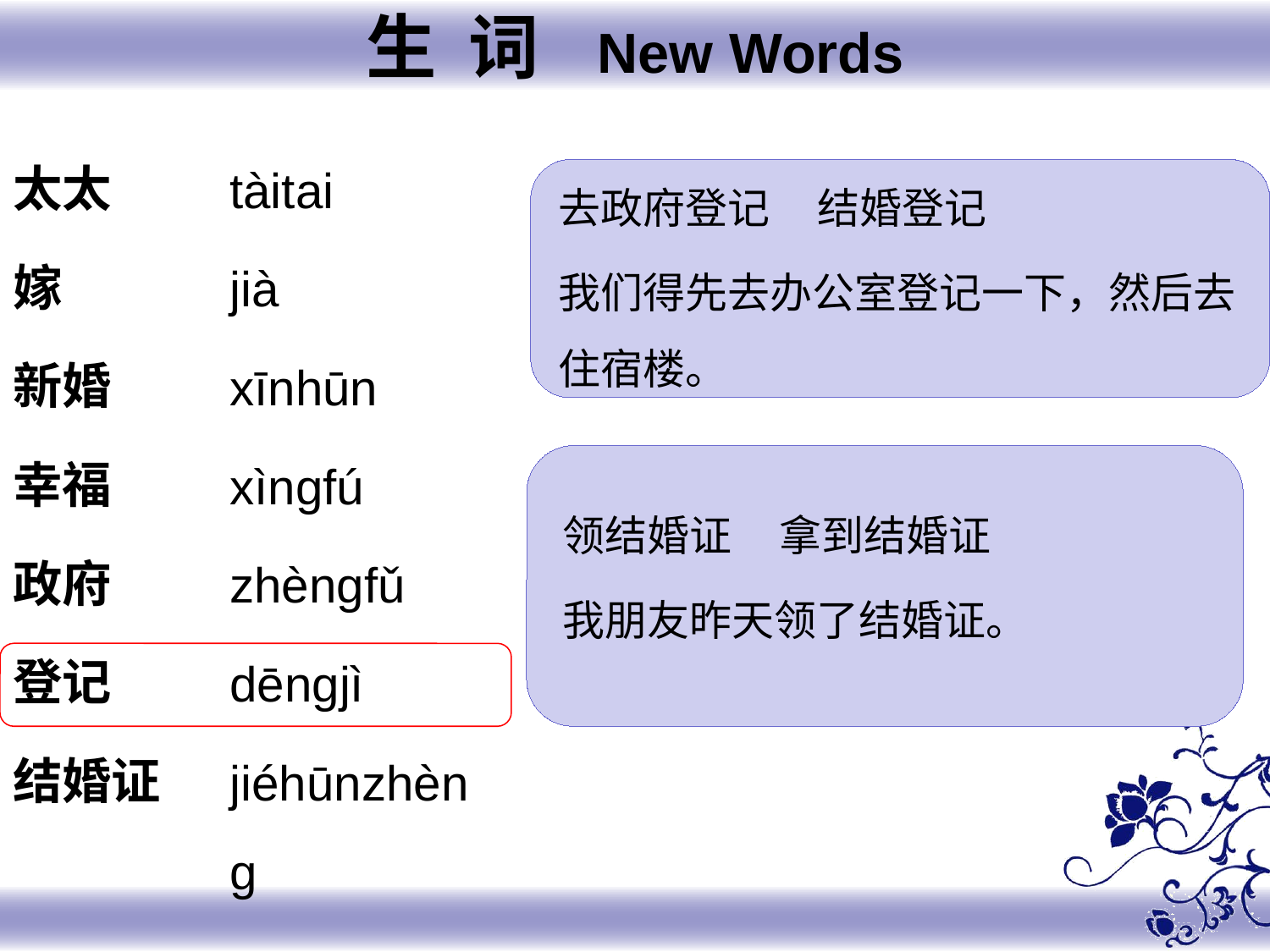

生  词   New Words
太太
嫁
新婚
幸福
政府
登记
结婚证
tàitai
jià
xīnhūn
xìngfú
zhèngfǔ
dēngjì
jiéhūnzhèng

去政府登记     结婚登记
我们得先去办公室登记一下，然后去住宿楼。

领结婚证     拿到结婚证
我朋友昨天领了结婚证。